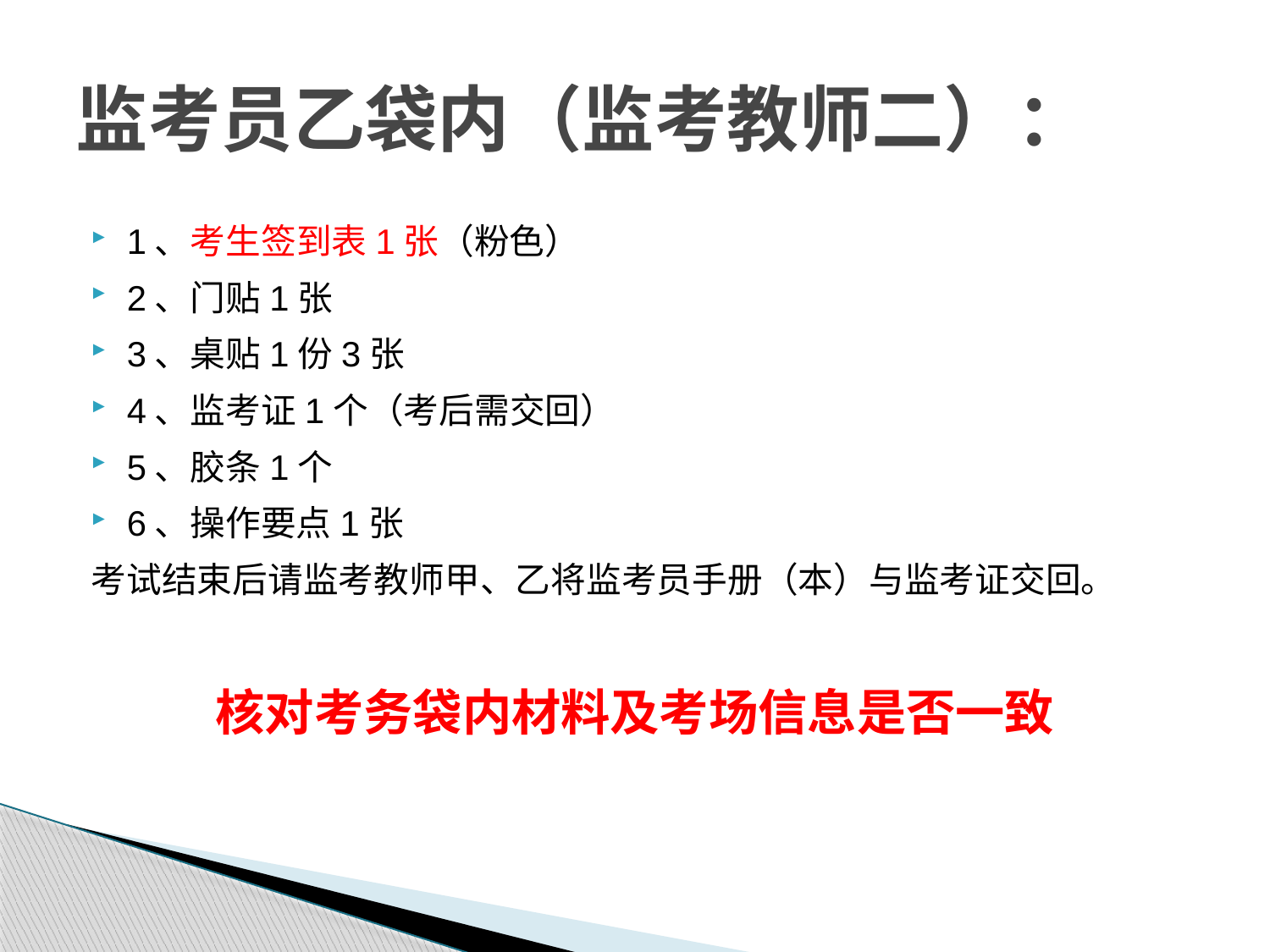

# 监考员乙袋内（监考教师二）：
1、考生签到表1张（粉色）
2、门贴1张
3、桌贴1份3张
4、监考证1个（考后需交回）
5、胶条1个
6、操作要点1张
考试结束后请监考教师甲、乙将监考员手册（本）与监考证交回。

核对考务袋内材料及考场信息是否一致